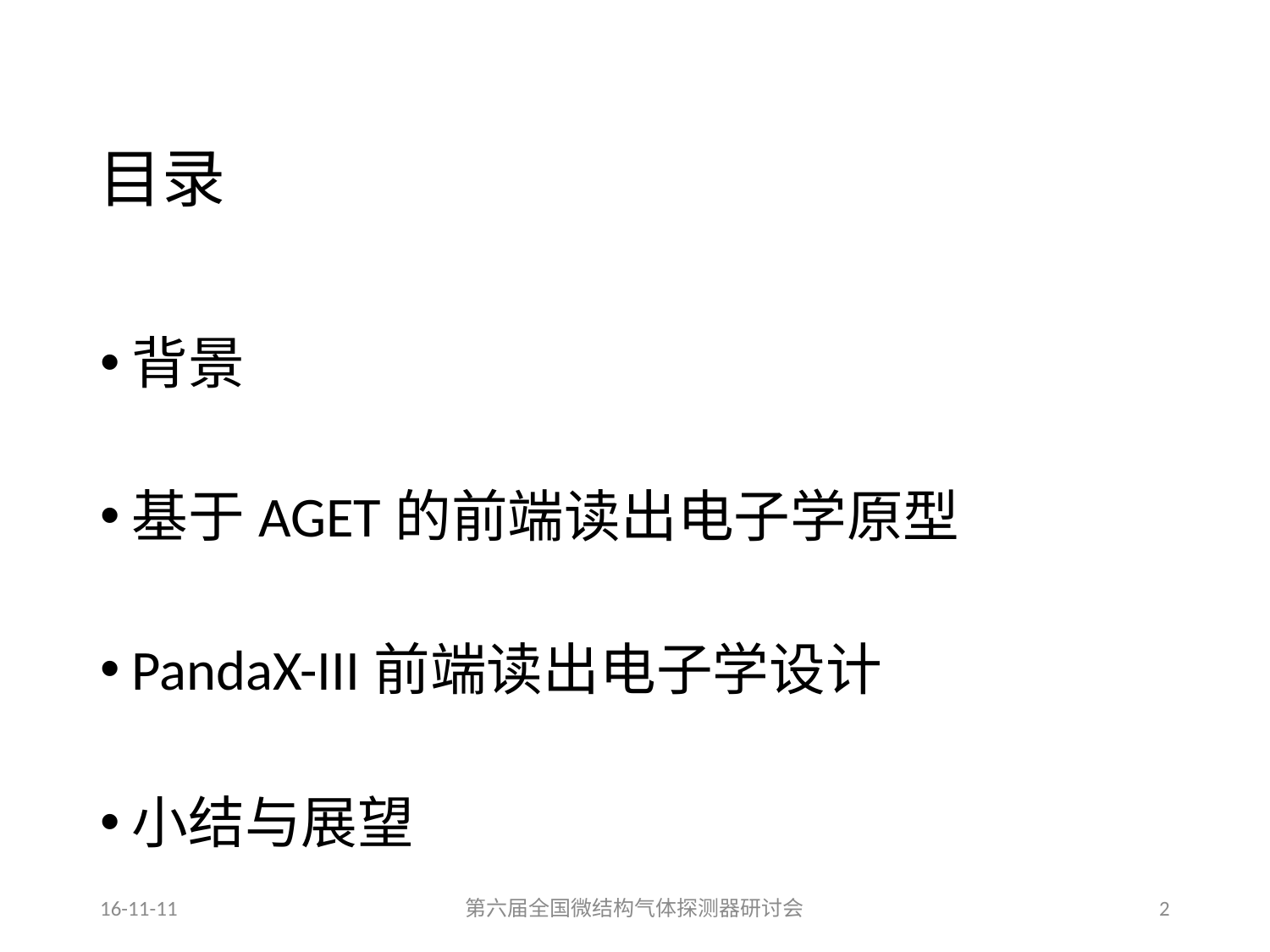

# 目录
背景
基于AGET的前端读出电子学原型
PandaX-III前端读出电子学设计
小结与展望
16-11-11
第六届全国微结构气体探测器研讨会
2